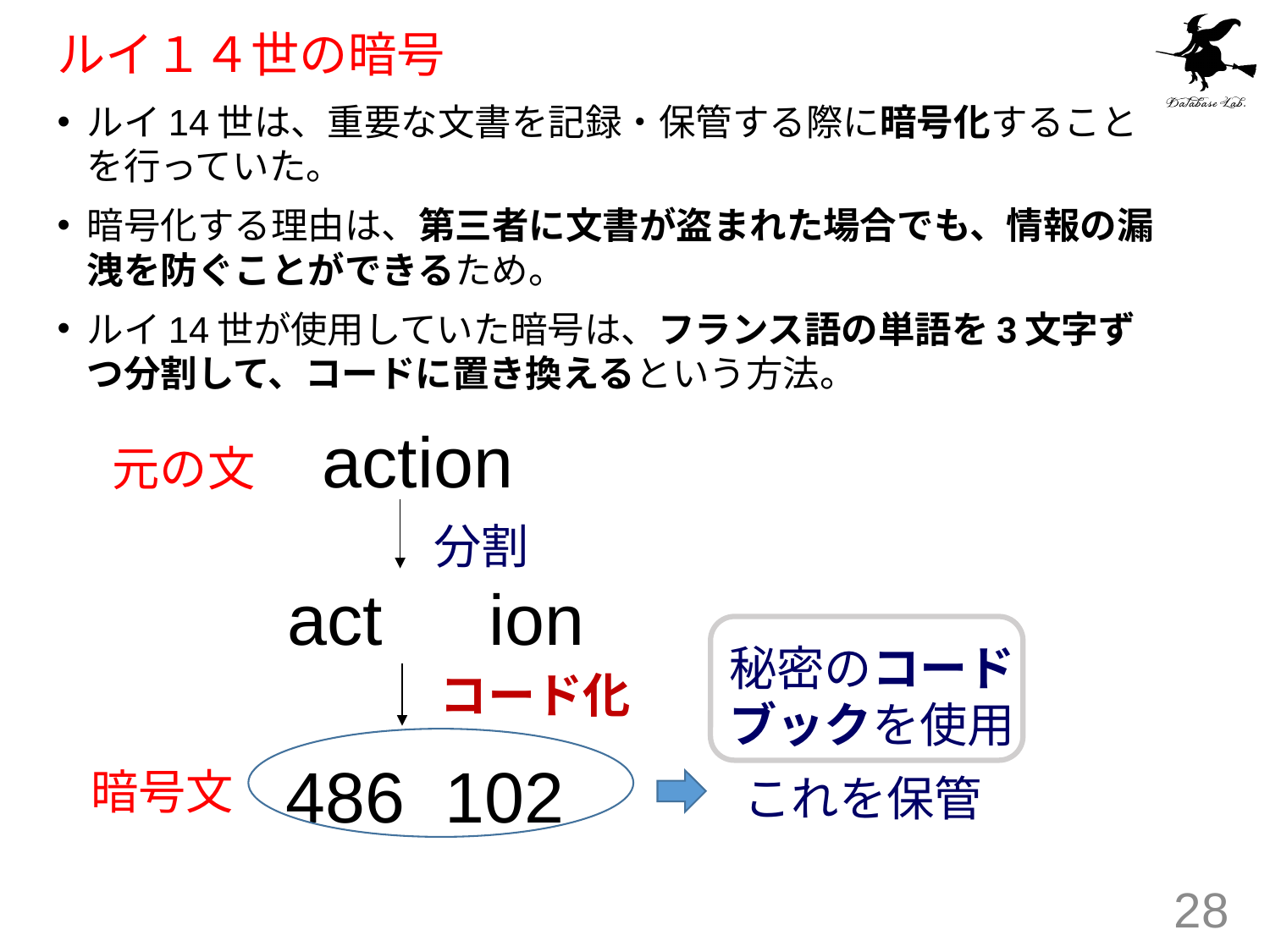

# ルイ１４世の暗号
ルイ14世は、重要な文書を記録・保管する際に暗号化することを行っていた。
暗号化する理由は、第三者に文書が盗まれた場合でも、情報の漏洩を防ぐことができるため。
ルイ14世が使用していた暗号は、フランス語の単語を3文字ずつ分割して、コードに置き換えるという方法。
action
元の文
分割
act　ion

秘密のコード
ブックを使用
コード化

486  102
暗号文
これを保管

28